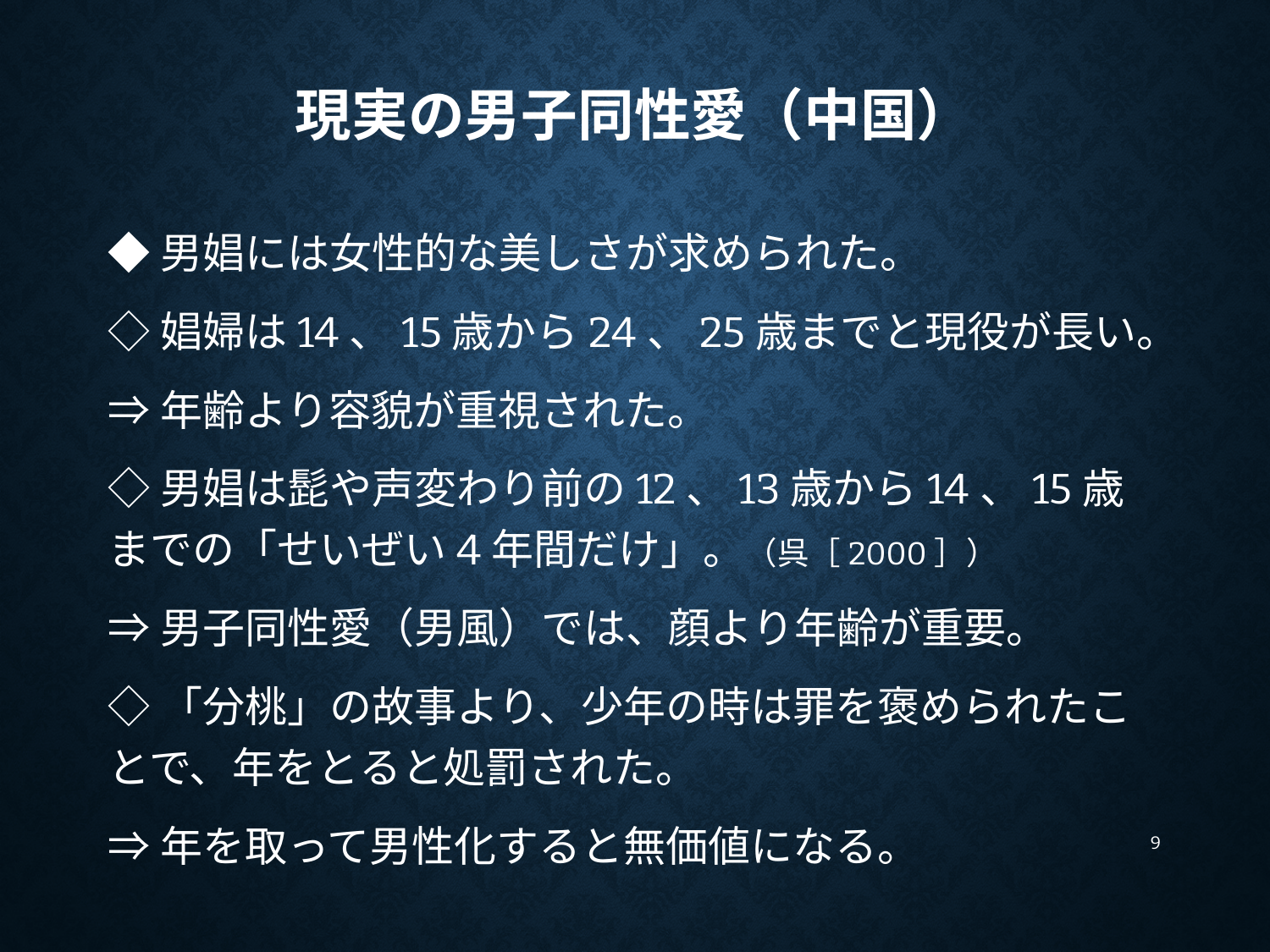

# 現実の男子同性愛（中国）
◆男娼には女性的な美しさが求められた。
◇娼婦は14、15歳から24、25歳までと現役が長い。
⇒年齢より容貌が重視された。
◇男娼は髭や声変わり前の12、13歳から14、15歳までの「せいぜい4年間だけ」。（呉［2000］）
⇒男子同性愛（男風）では、顔より年齢が重要。
◇「分桃」の故事より、少年の時は罪を褒められたことで、年をとると処罰された。
⇒年を取って男性化すると無価値になる。
9